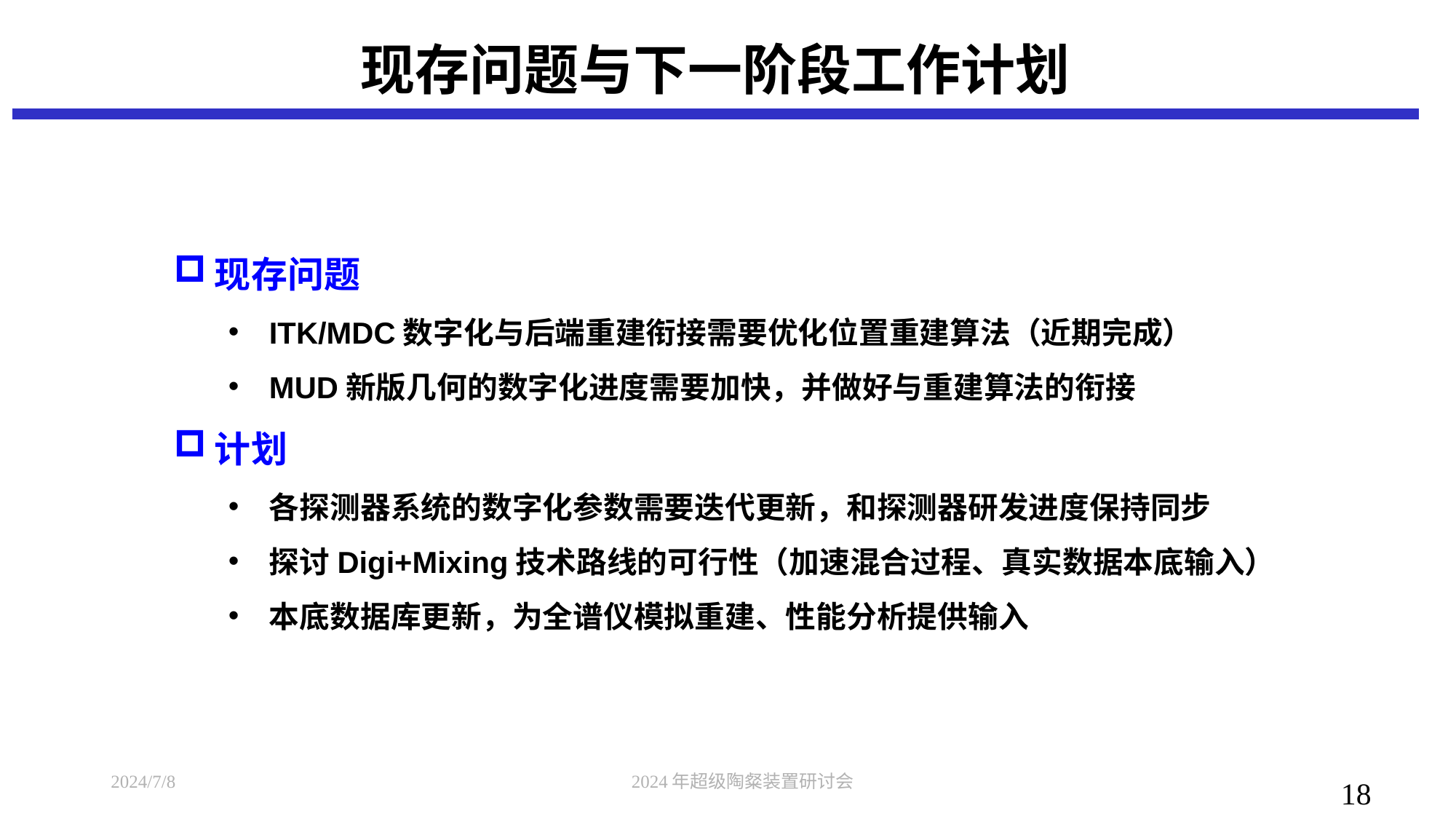

# 现存问题与下一阶段工作计划
现存问题
ITK/MDC数字化与后端重建衔接需要优化位置重建算法（近期完成）
MUD新版几何的数字化进度需要加快，并做好与重建算法的衔接
计划
各探测器系统的数字化参数需要迭代更新，和探测器研发进度保持同步
探讨Digi+Mixing技术路线的可行性（加速混合过程、真实数据本底输入）
本底数据库更新，为全谱仪模拟重建、性能分析提供输入
2024/7/8
2024年超级陶粲装置研讨会
18